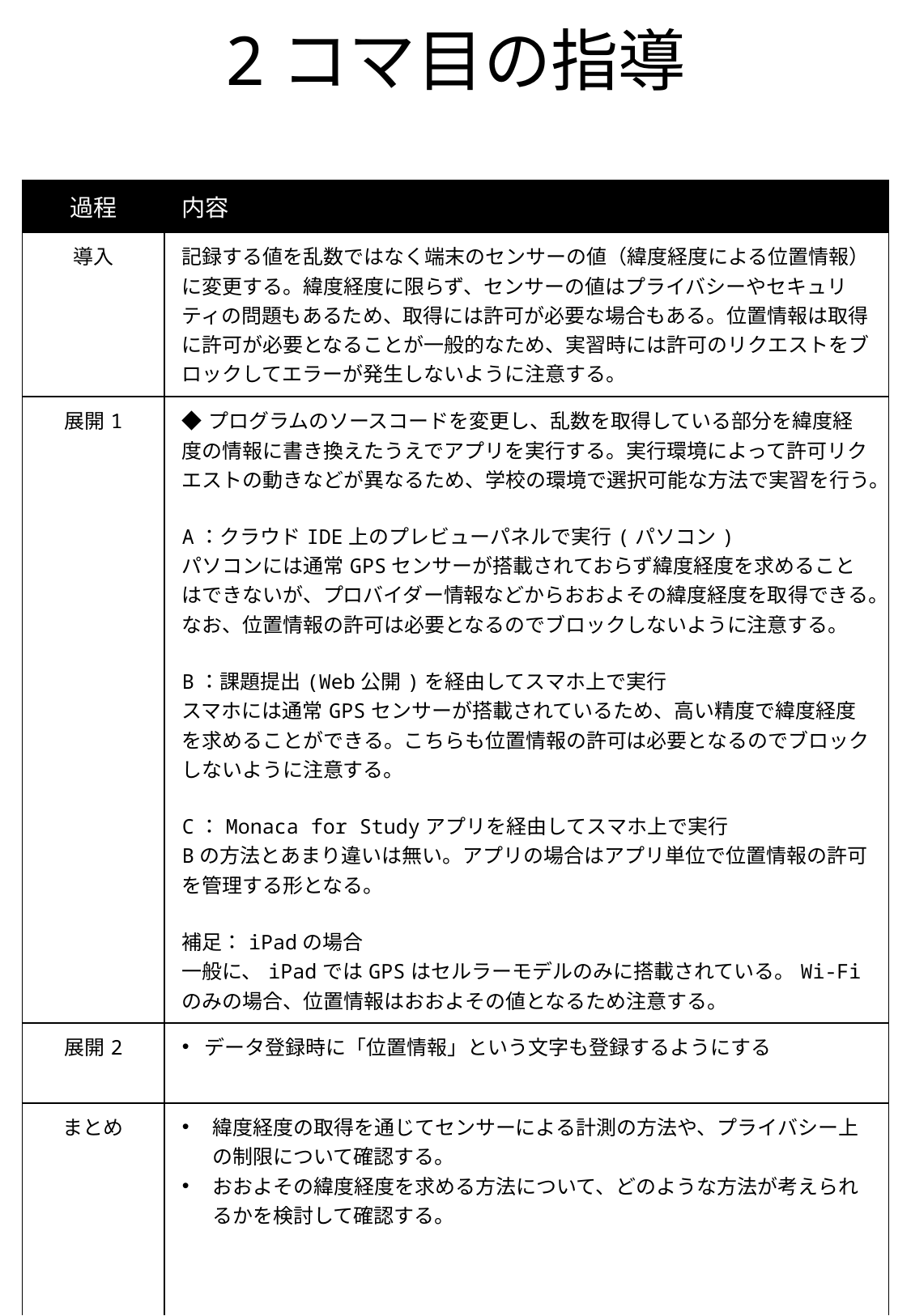

# 2コマ目の指導
| 過程 | 内容 |
| --- | --- |
| 導入 | 記録する値を乱数ではなく端末のセンサーの値（緯度経度による位置情報）に変更する。緯度経度に限らず、センサーの値はプライバシーやセキュリティの問題もあるため、取得には許可が必要な場合もある。位置情報は取得に許可が必要となることが一般的なため、実習時には許可のリクエストをブロックしてエラーが発生しないように注意する。 |
| 展開1 | ◆プログラムのソースコードを変更し、乱数を取得している部分を緯度経度の情報に書き換えたうえでアプリを実行する。実行環境によって許可リクエストの動きなどが異なるため、学校の環境で選択可能な方法で実習を行う。 A：クラウドIDE上のプレビューパネルで実行(パソコン) パソコンには通常GPSセンサーが搭載されておらず緯度経度を求めることはできないが、プロバイダー情報などからおおよその緯度経度を取得できる。なお、位置情報の許可は必要となるのでブロックしないように注意する。 B：課題提出(Web公開)を経由してスマホ上で実行 スマホには通常GPSセンサーが搭載されているため、高い精度で緯度経度を求めることができる。こちらも位置情報の許可は必要となるのでブロックしないように注意する。 C：Monaca for Studyアプリを経由してスマホ上で実行 Bの方法とあまり違いは無い。アプリの場合はアプリ単位で位置情報の許可を管理する形となる。 補足：iPadの場合 一般に、iPadではGPSはセルラーモデルのみに搭載されている。Wi-Fiのみの場合、位置情報はおおよその値となるため注意する。 |
| 展開2 | データ登録時に「位置情報」という文字も登録するようにする |
| まとめ | 緯度経度の取得を通じてセンサーによる計測の方法や、プライバシー上の制限について確認する。 おおよその緯度経度を求める方法について、どのような方法が考えられるかを検討して確認する。 |